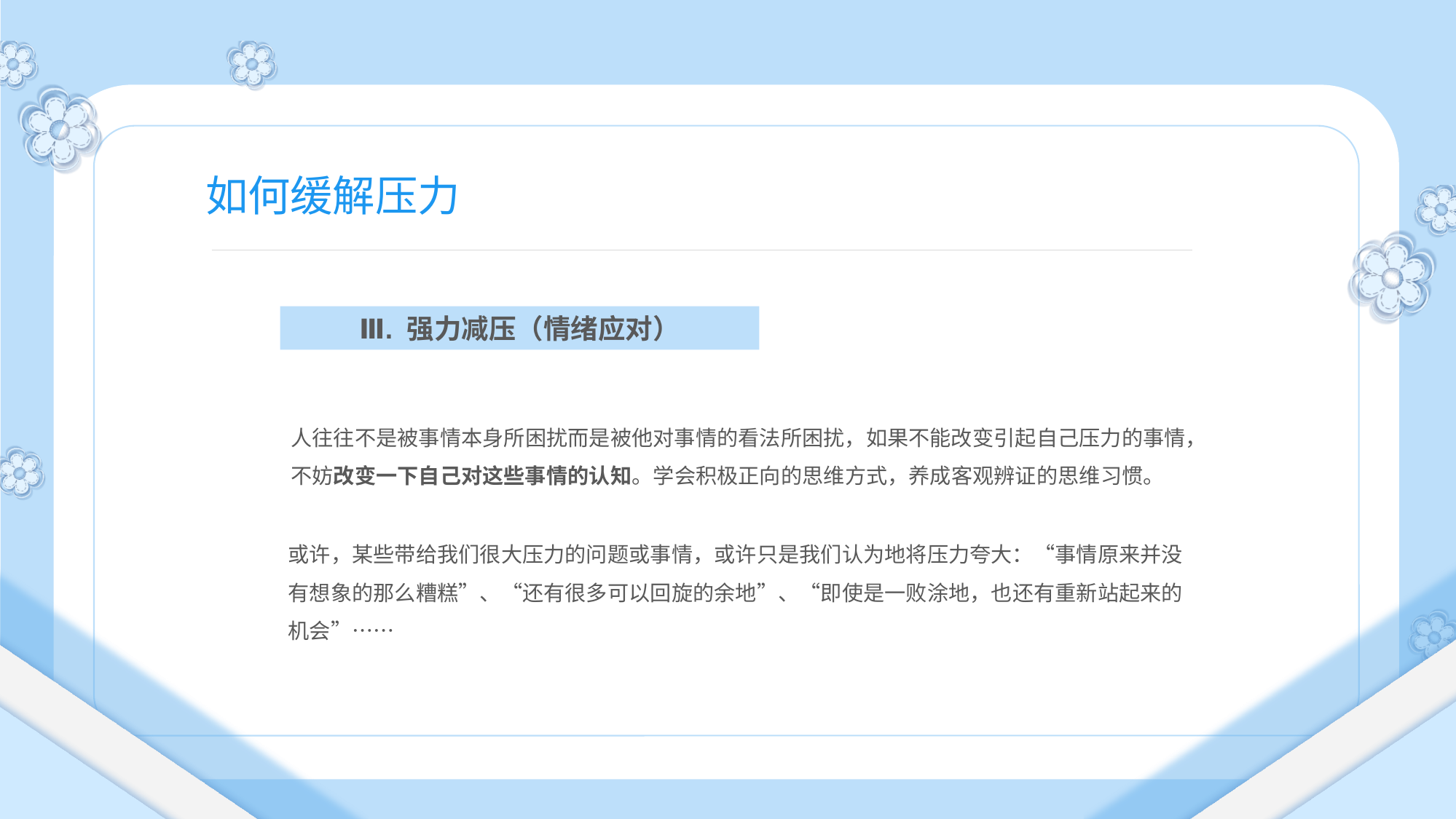

如何缓解压力
Ⅲ. 强力减压（情绪应对）
人往往不是被事情本身所困扰而是被他对事情的看法所困扰，如果不能改变引起自己压力的事情，不妨改变一下自己对这些事情的认知。学会积极正向的思维方式，养成客观辨证的思维习惯。
或许，某些带给我们很大压力的问题或事情，或许只是我们认为地将压力夸大：“事情原来并没有想象的那么糟糕”、“还有很多可以回旋的余地”、“即使是一败涂地，也还有重新站起来的机会”……